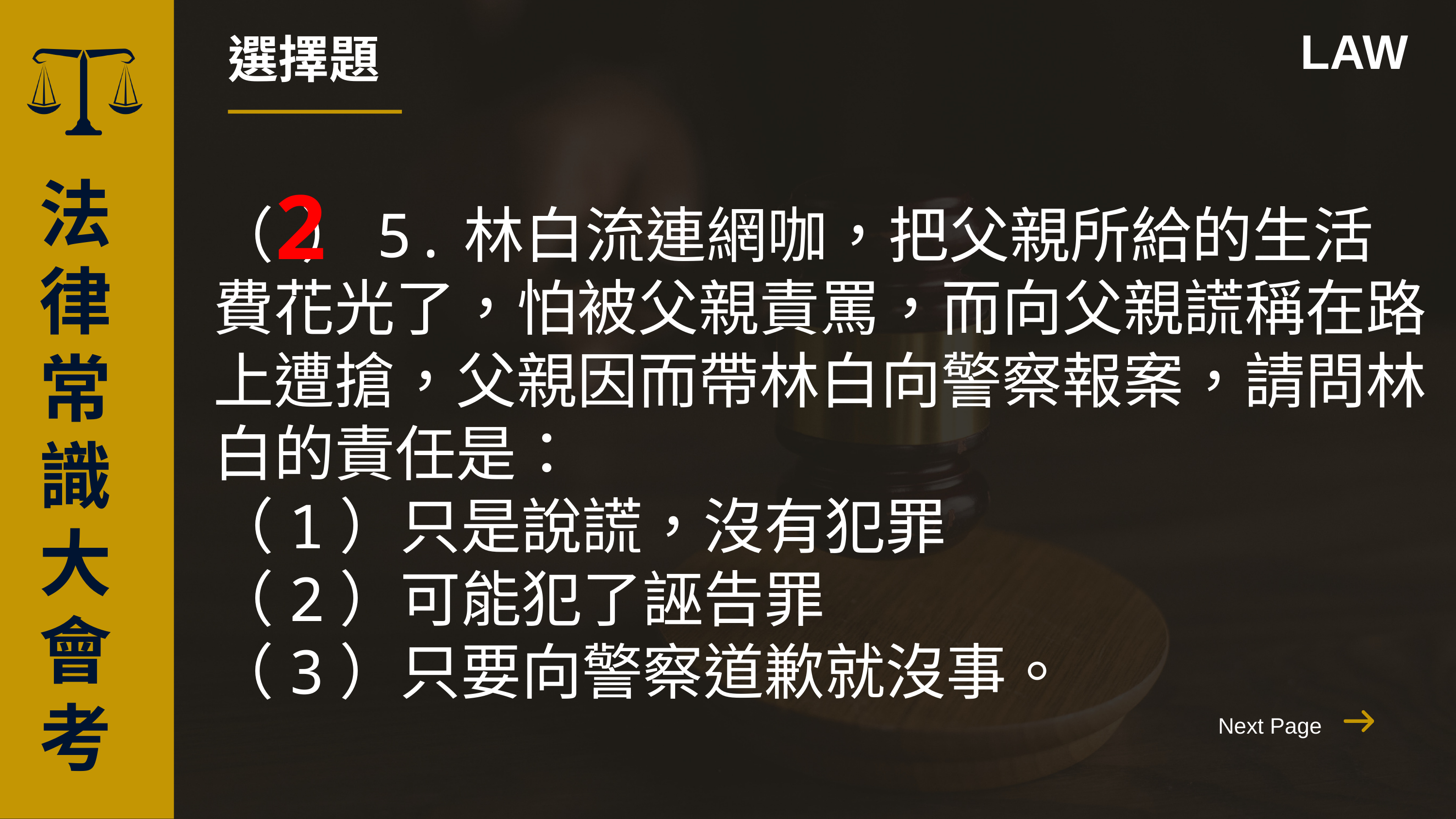

選擇題

LAW

2
法律常識
大會考
（  ）5.林白流連網咖，把父親所給的生活費花光了，怕被父親責罵，而向父親謊稱在路上遭搶，父親因而帶林白向警察報案，請問林白的責任是：
（1）只是說謊，沒有犯罪
（2）可能犯了誣告罪
（3）只要向警察道歉就沒事。
Next Page